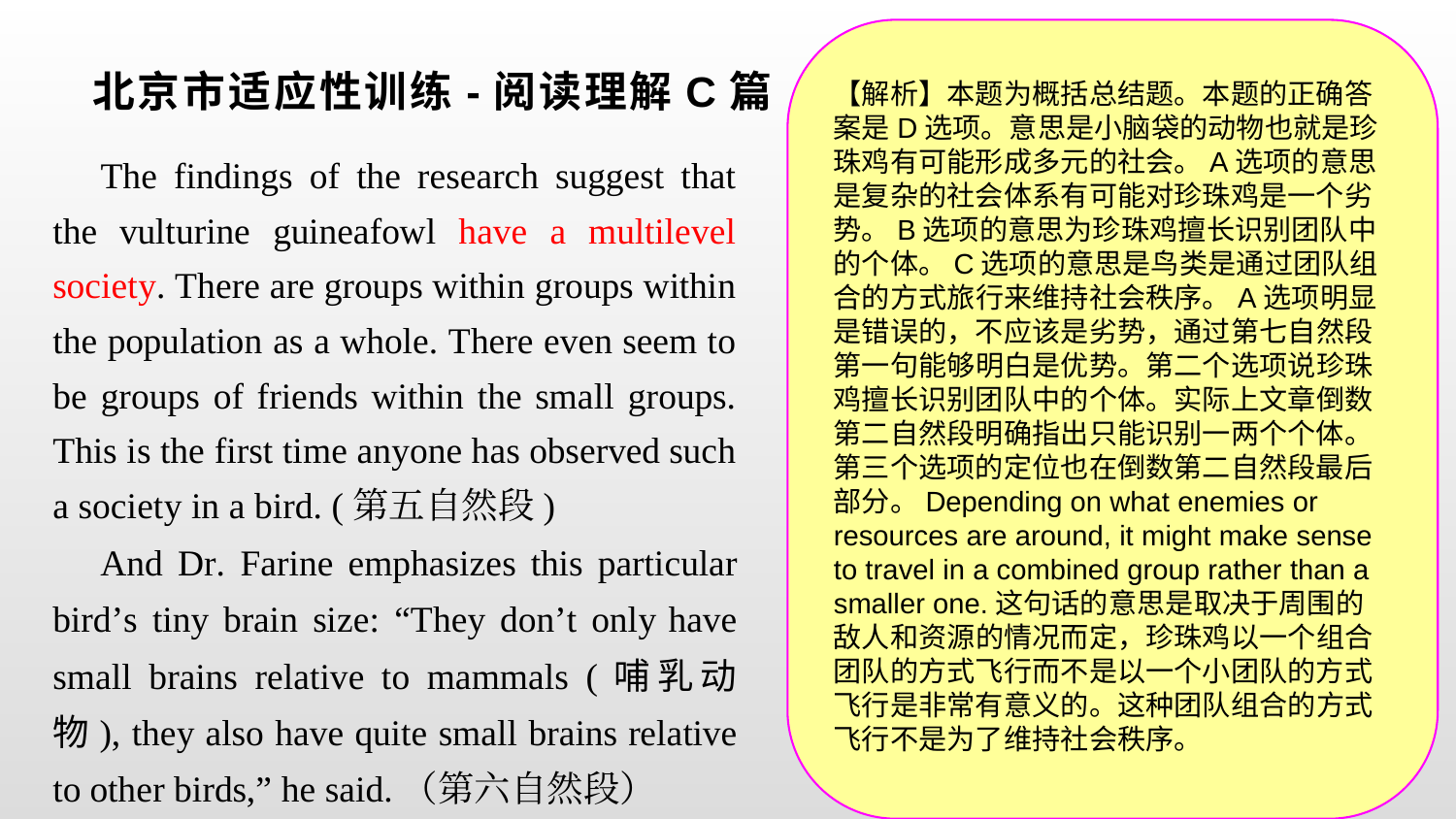

【解析】本题为概括总结题。本题的正确答案是D选项。意思是小脑袋的动物也就是珍珠鸡有可能形成多元的社会。A选项的意思是复杂的社会体系有可能对珍珠鸡是一个劣势。B选项的意思为珍珠鸡擅长识别团队中的个体。C选项的意思是鸟类是通过团队组合的方式旅行来维持社会秩序。A选项明显是错误的，不应该是劣势，通过第七自然段第一句能够明白是优势。第二个选项说珍珠鸡擅长识别团队中的个体。实际上文章倒数第二自然段明确指出只能识别一两个个体。第三个选项的定位也在倒数第二自然段最后部分。Depending on what enemies or resources are around, it might make sense to travel in a combined group rather than a smaller one.这句话的意思是取决于周围的敌人和资源的情况而定，珍珠鸡以一个组合团队的方式飞行而不是以一个小团队的方式飞行是非常有意义的。这种团队组合的方式飞行不是为了维持社会秩序。

# 北京市适应性训练-阅读理解C篇
The findings of the research suggest that the vulturine guineafowl have a multilevel society. There are groups within groups within the population as a whole. There even seem to be groups of friends within the small groups. This is the first time anyone has observed such a society in a bird. (第五自然段)
And Dr. Farine emphasizes this particular bird’s tiny brain size: “They don’t only have small brains relative to mammals (哺乳动物), they also have quite small brains relative to other birds,” he said.（第六自然段）